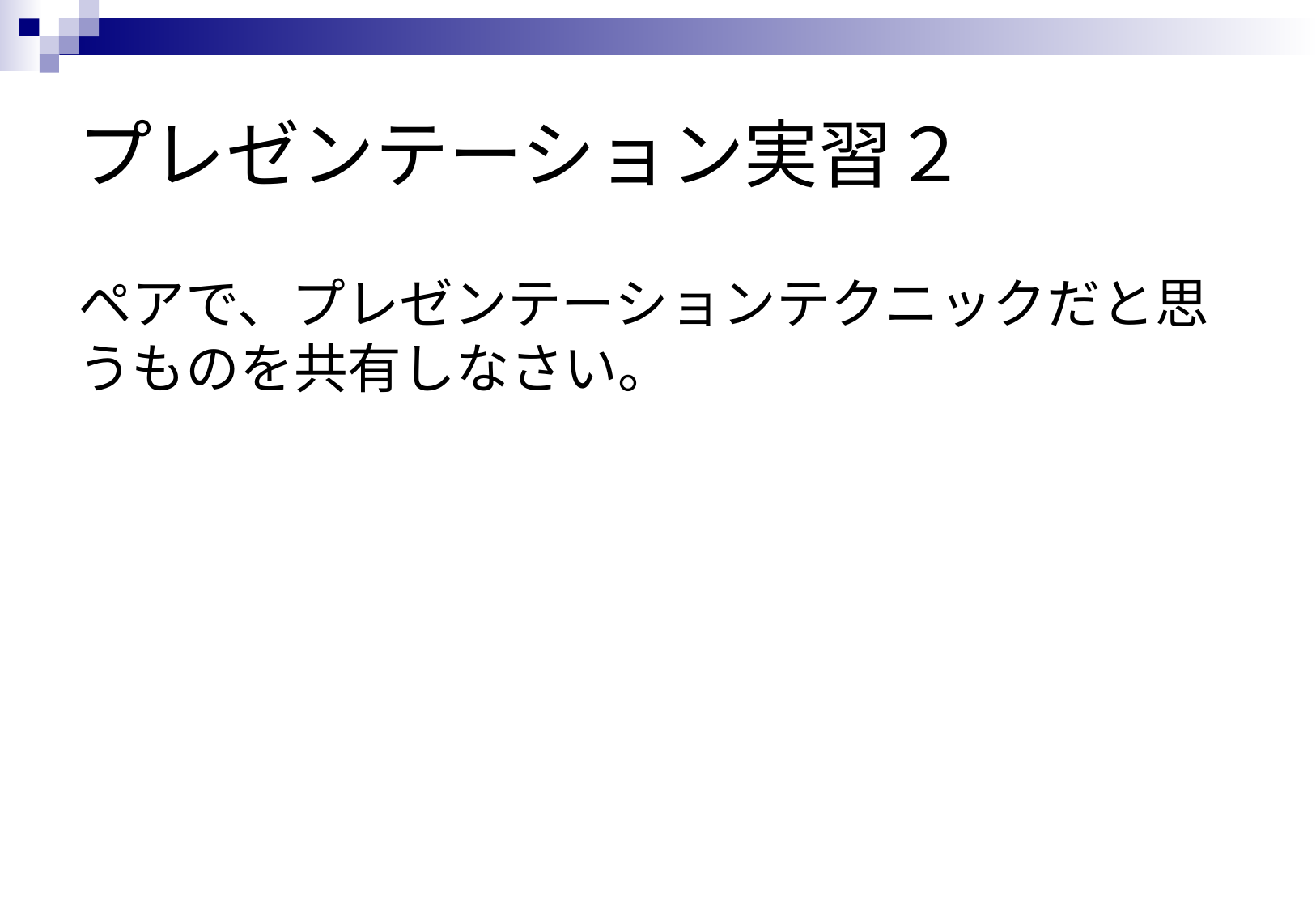

# プレゼンテーション実習２
ペアで、プレゼンテーションテクニックだと思うものを共有しなさい。